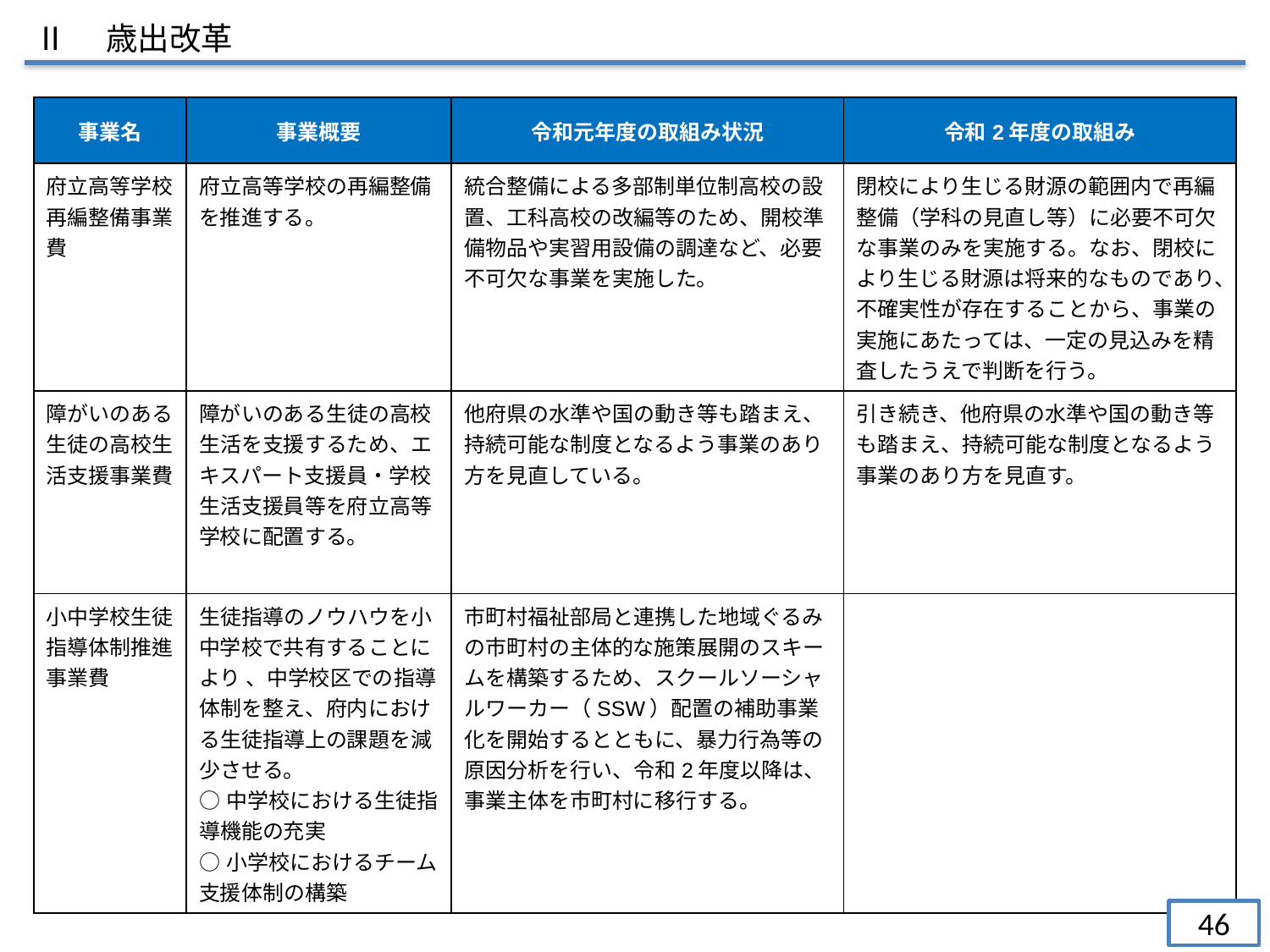

Ⅱ　歳出改革
| 事業名 | 事業概要 | 令和元年度の取組み状況 | 令和2年度の取組み |
| --- | --- | --- | --- |
| 府立高等学校再編整備事業費 | 府立高等学校の再編整備を推進する。 | 統合整備による多部制単位制高校の設置、工科高校の改編等のため、開校準備物品や実習用設備の調達など、必要不可欠な事業を実施した。 | 閉校により生じる財源の範囲内で再編整備（学科の⾒直し等）に必要不可⽋な事業のみを実施する。なお、閉校により生じる財源は将来的なものであり、不確実性が存在することから、事業の実施にあたっては、⼀定の⾒込みを精査したうえで判断を⾏う。 |
| 障がいのある生徒の高校生活支援事業費 | 障がいのある生徒の高校生活を支援するため、エキスパート支援員・学校生活支援員等を府立高等学校に配置する。 | 他府県の水準や国の動き等も踏まえ、持続可能な制度となるよう事業のあり方を見直している。 | 引き続き、他府県の水準や国の動き等も踏まえ、持続可能な制度となるよう事業のあり方を見直す。 |
| 小中学校生徒指導体制推進事業費 | 生徒指導のノウハウを小中学校で共有することにより 、中学校区での指導体制を整え、府内における生徒指導上の課題を減少させる。 ○中学校における生徒指導機能の充実 ○小学校におけるチーム支援体制の構築 | 市町村福祉部局と連携した地域ぐるみの市町村の主体的な施策展開のスキームを構築するため、スクールソーシャルワーカー（SSW）配置の補助事業化を開始するとともに、暴力行為等の原因分析を行い、令和2年度以降は、事業主体を市町村に移行する。 |  |
46